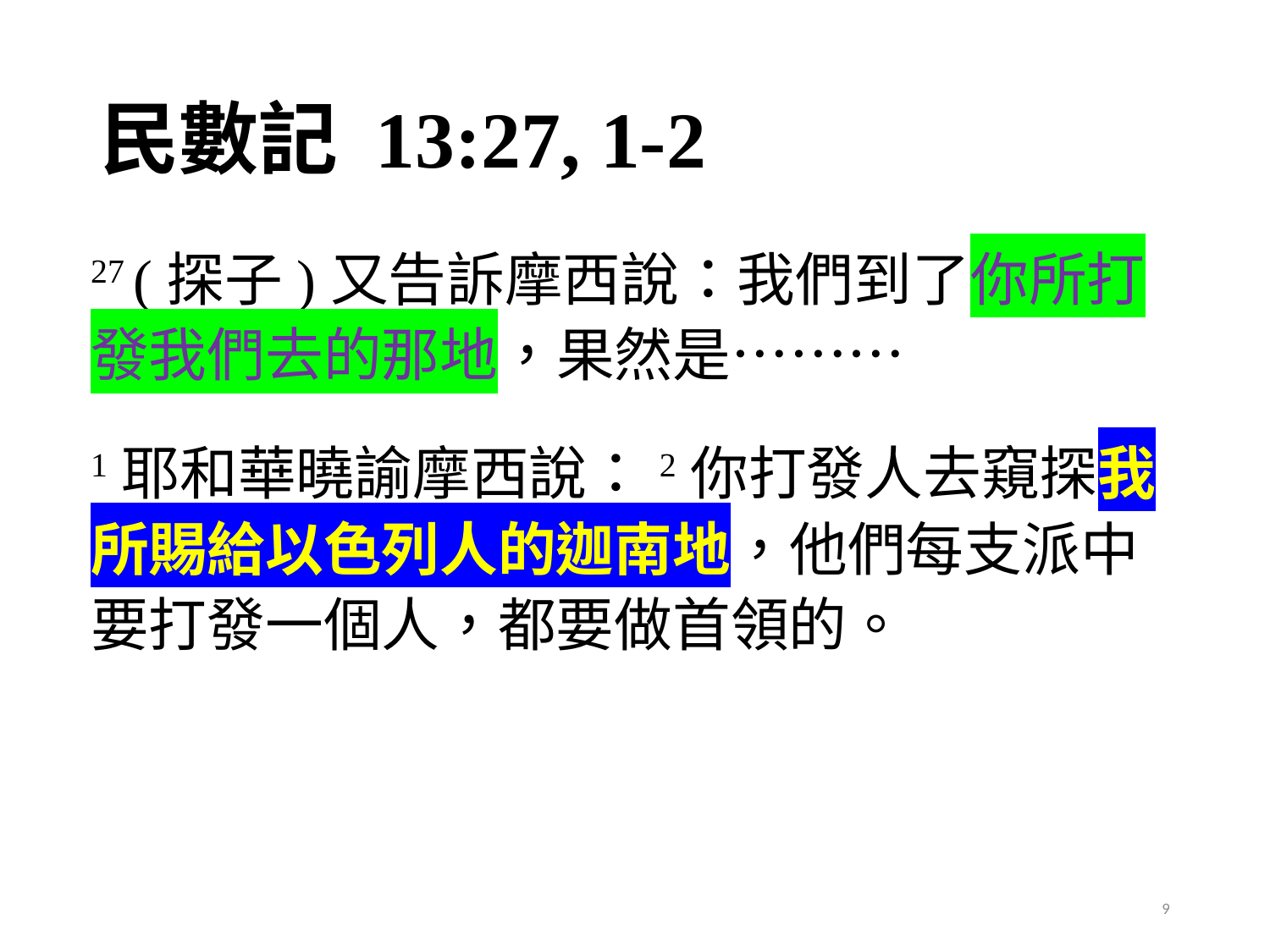

# 民數記 13:27, 1-2
27 (探子)又告訴摩西說：我們到了你所打發我們去的那地，果然是………
1耶和華曉諭摩西說：2你打發人去窺探我所賜給以色列人的迦南地，他們每支派中要打發一個人，都要做首領的。
9